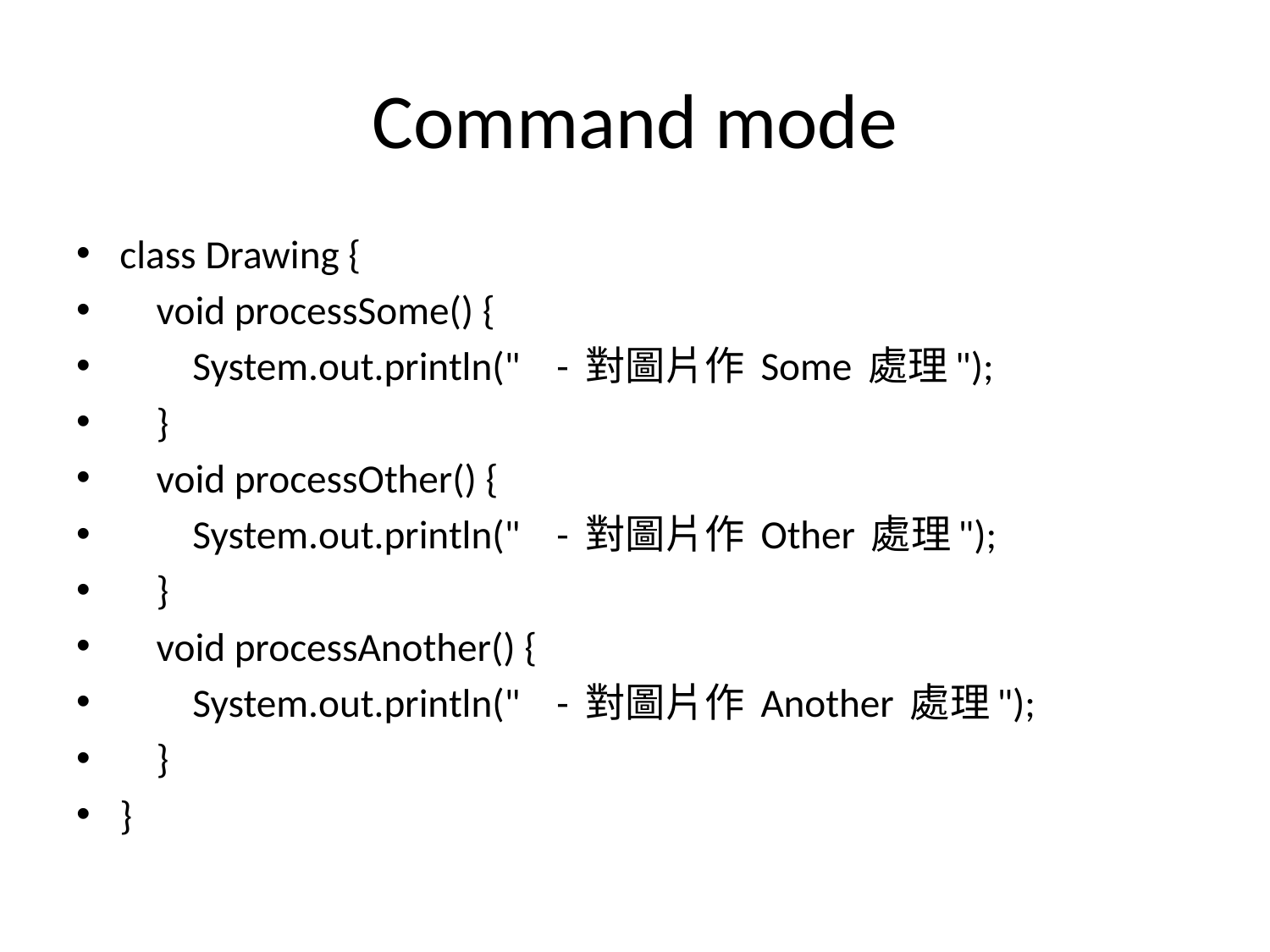

# Command mode
class Drawing {
    void processSome() {
        System.out.println("    - 對圖片作 Some 處理");
    }
    void processOther() {
        System.out.println("    - 對圖片作 Other 處理");
    }
    void processAnother() {
        System.out.println("    - 對圖片作 Another 處理");
    }
}